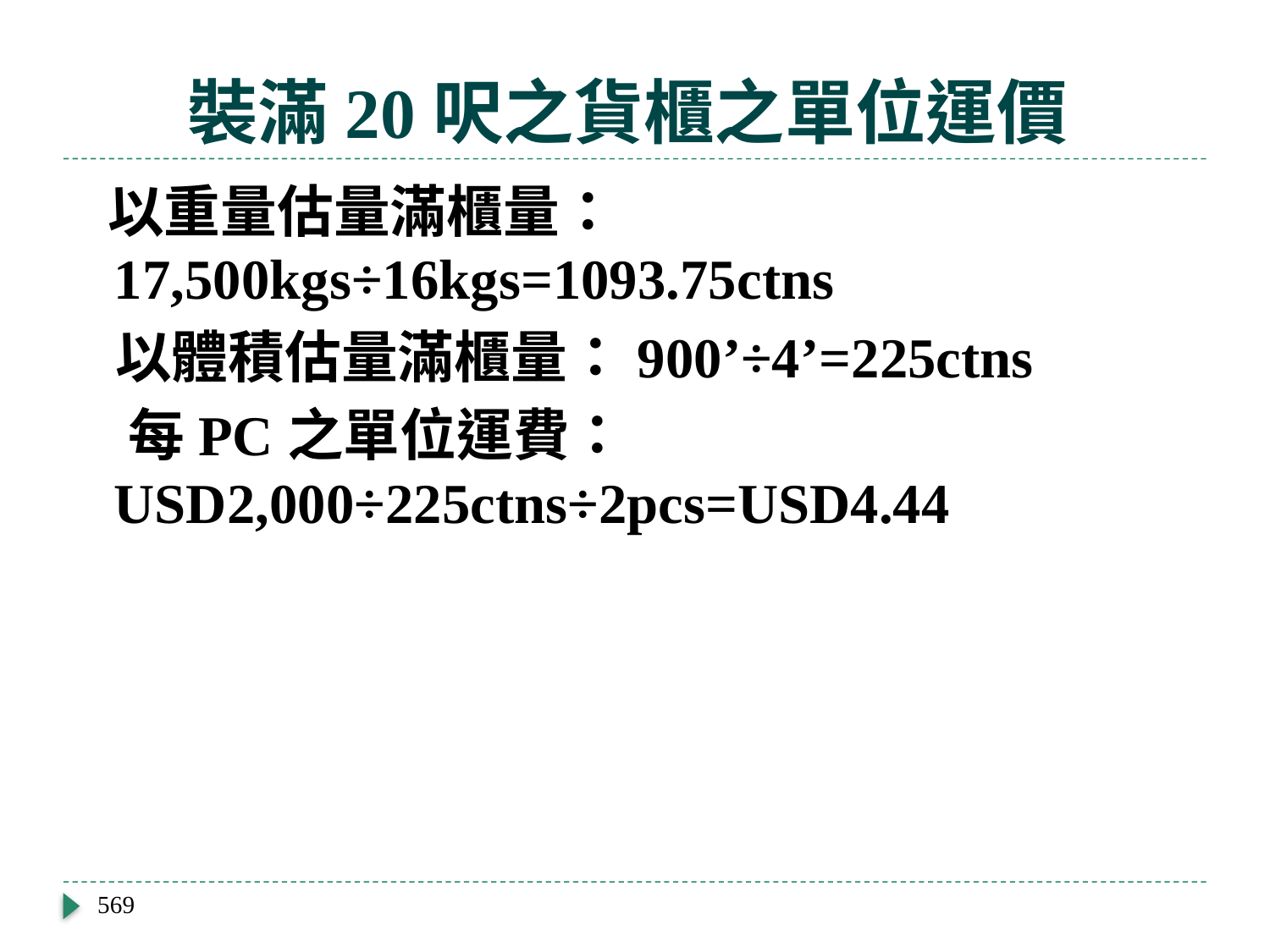

# 裝滿20呎之貨櫃之單位運價
  以重量估量滿櫃量：17,500kgs÷16kgs=1093.75ctns
  以體積估量滿櫃量：900’÷4’=225ctns
   每PC之單位運費：USD2,000÷225ctns÷2pcs=USD4.44
569